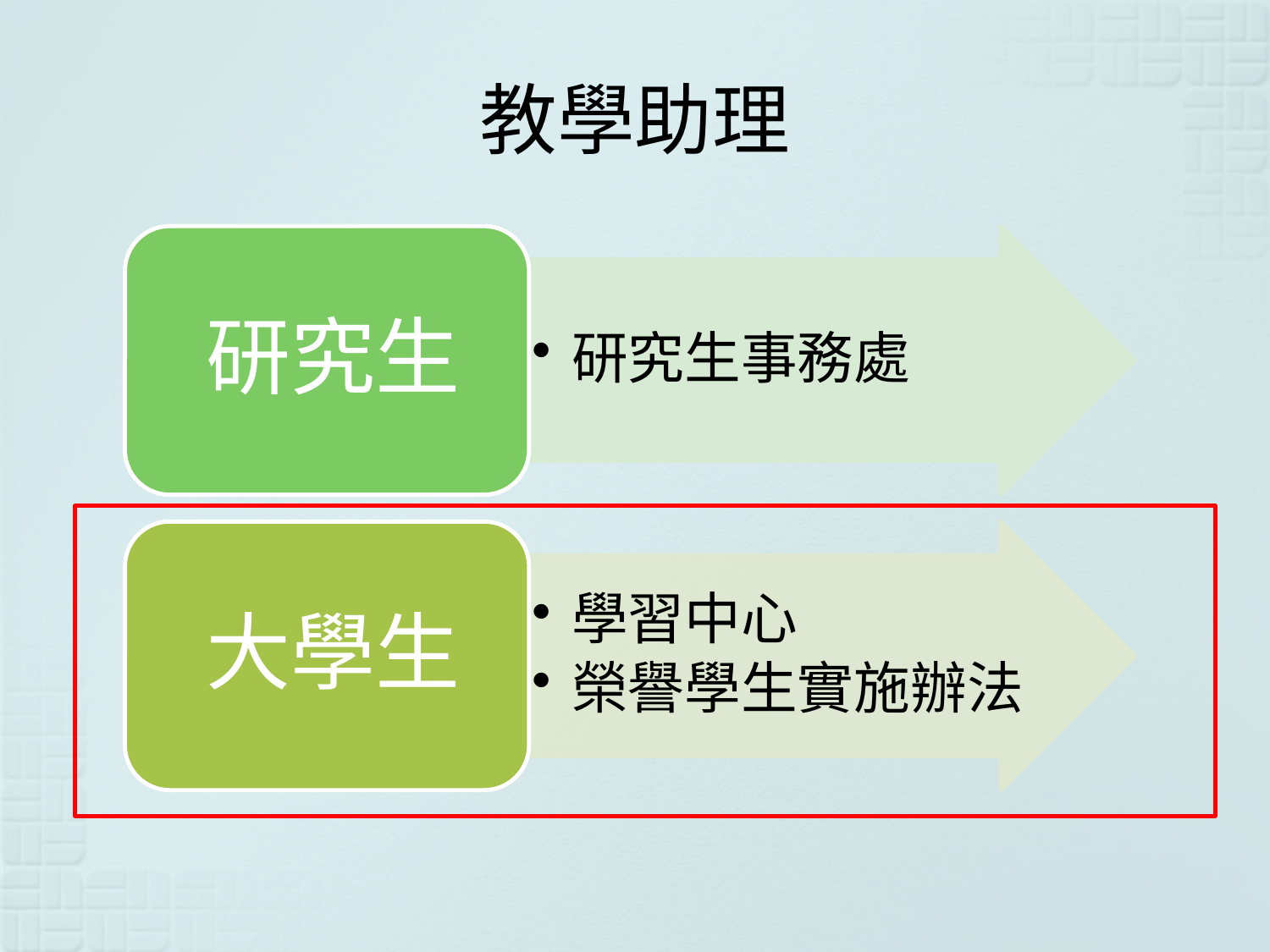

# 教學助理
研究生事務處
研究生
學習中心
榮譽學生實施辦法
大學生